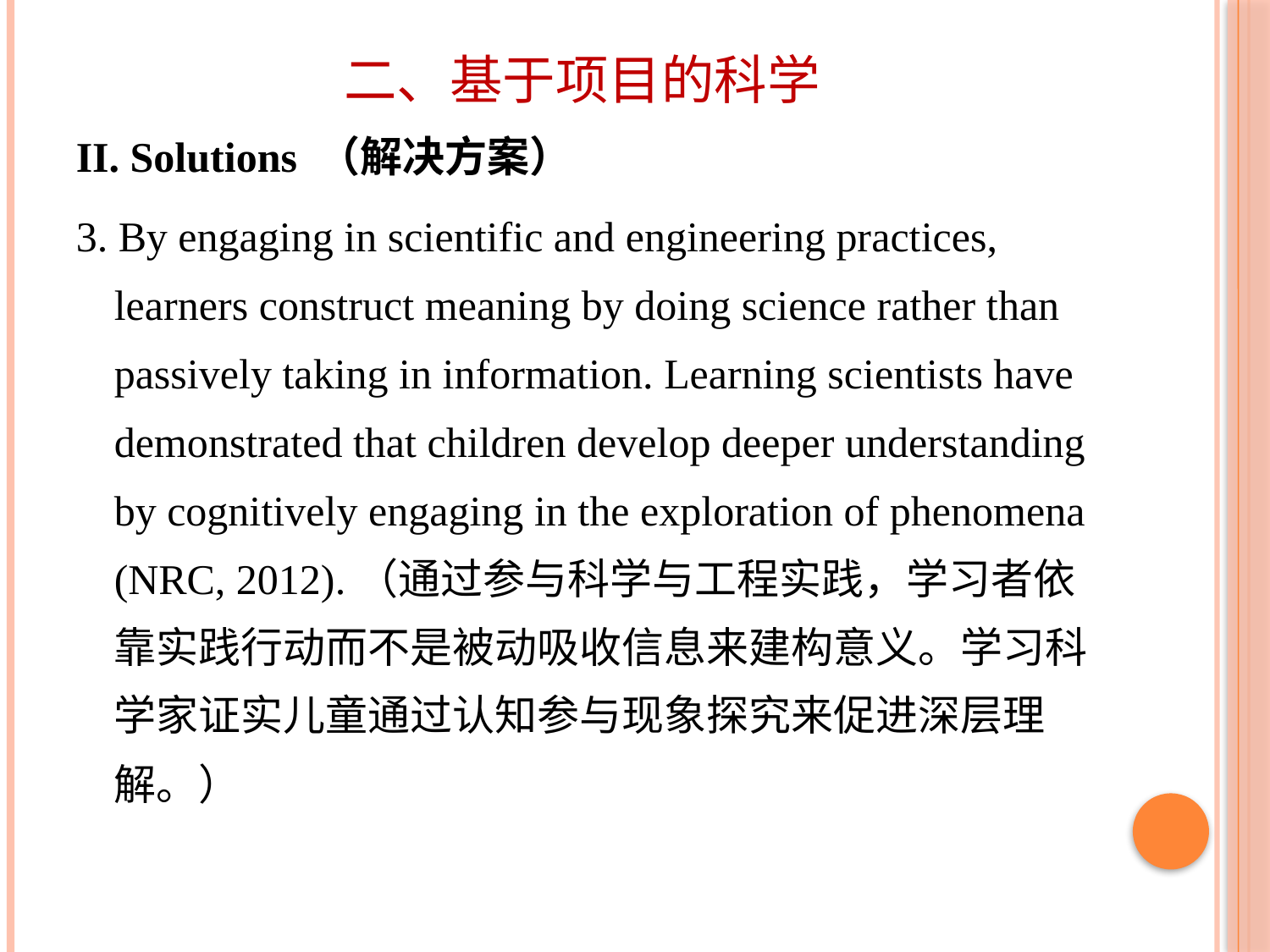

# 二、基于项目的科学
II. Solutions （解决方案）
3. By engaging in scientific and engineering practices, learners construct meaning by doing science rather than passively taking in information. Learning scientists have demonstrated that children develop deeper understanding by cognitively engaging in the exploration of phenomena (NRC, 2012).（通过参与科学与工程实践，学习者依靠实践行动而不是被动吸收信息来建构意义。学习科学家证实儿童通过认知参与现象探究来促进深层理解。）